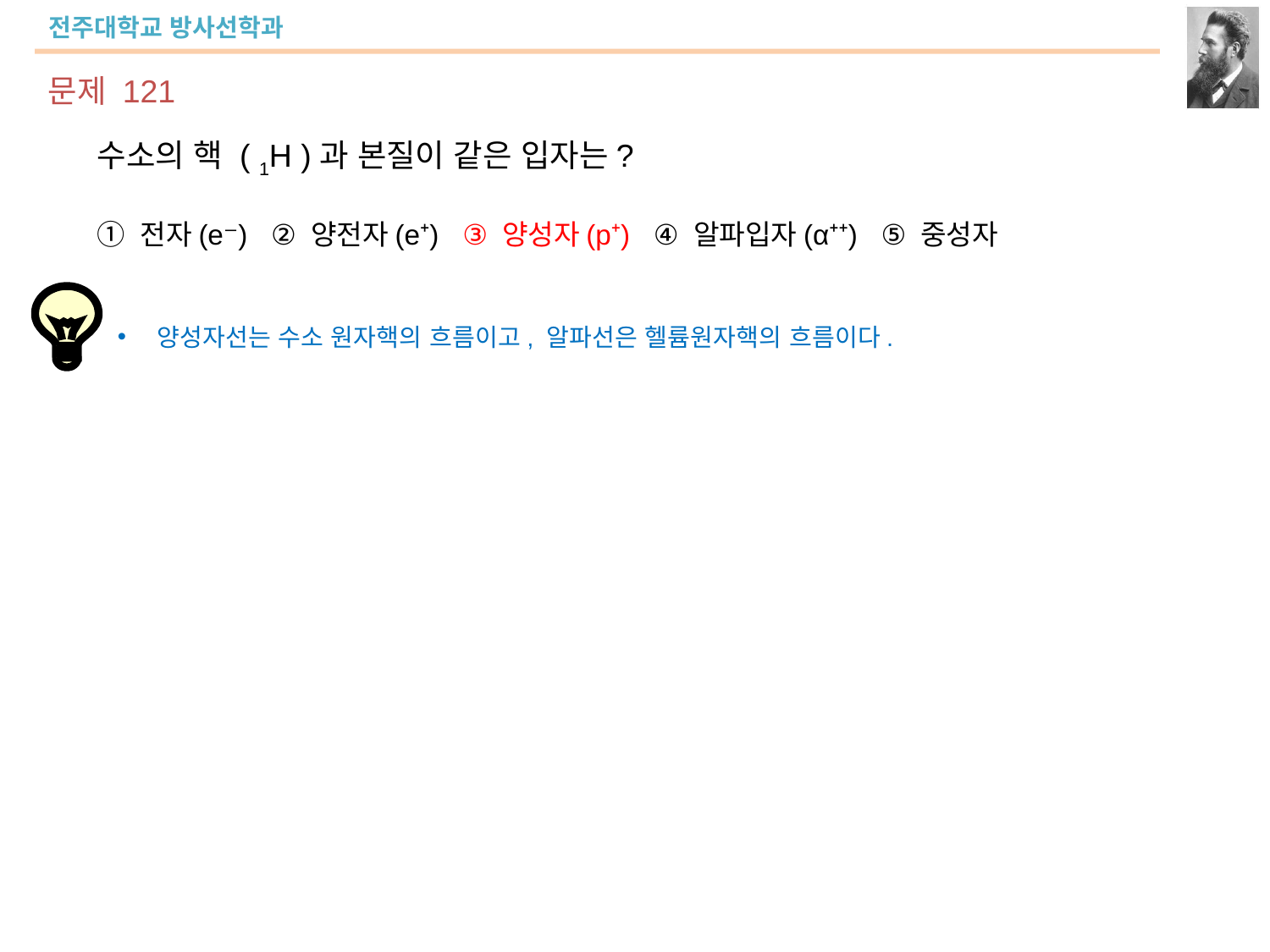

문제 121
수소의 핵 ( 1H )과 본질이 같은 입자는?

① 전자(e⁻)   ② 양전자(e⁺)   ③ 양성자(p⁺)   ④ 알파입자(α⁺⁺)   ⑤ 중성자

양성자선는 수소 원자핵의 흐름이고, 알파선은 헬륨원자핵의 흐름이다.